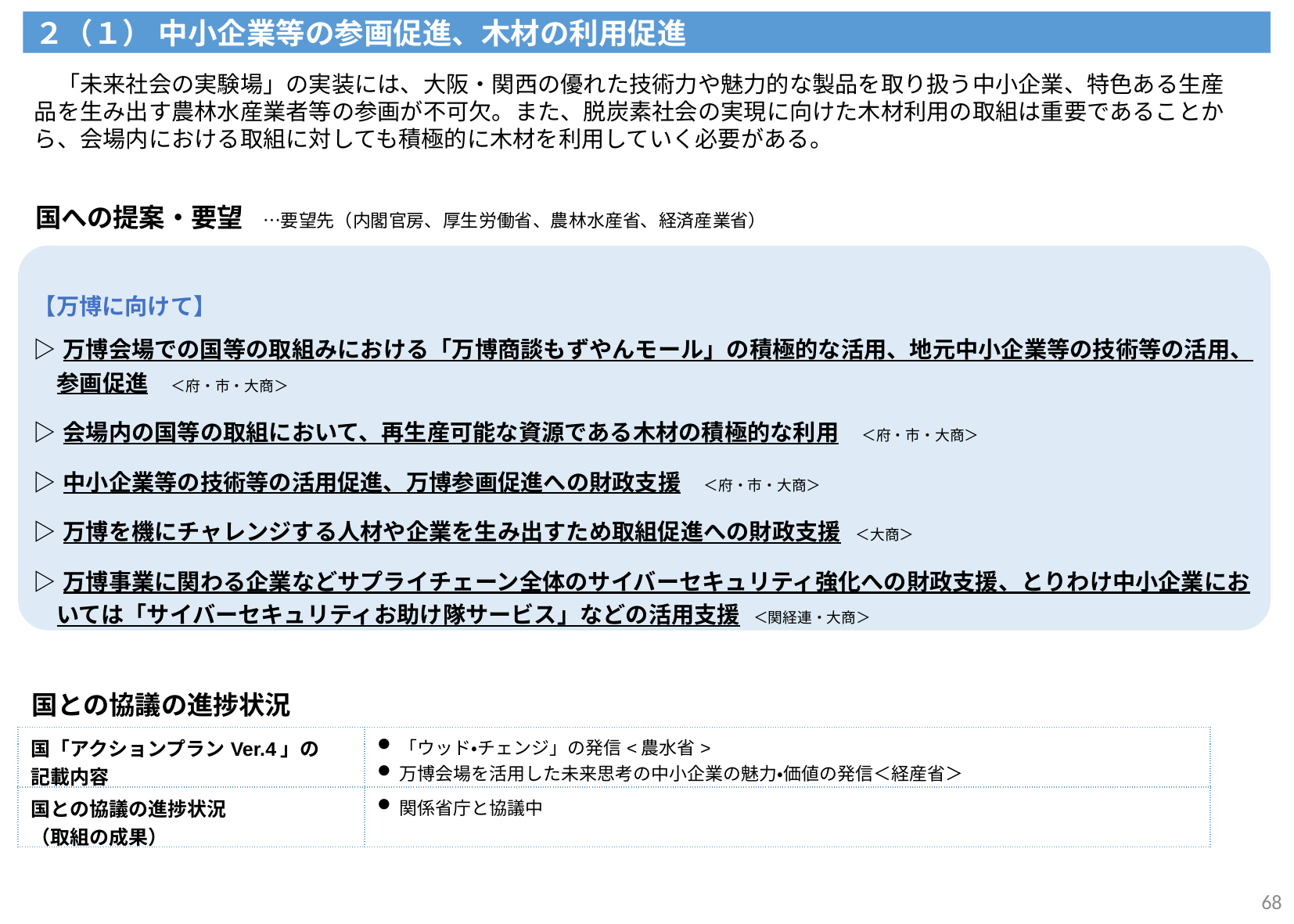

２（１） 中小企業等の参画促進、木材の利用促進
　「未来社会の実験場」の実装には、大阪・関西の優れた技術力や魅力的な製品を取り扱う中小企業、特色ある生産品を生み出す農林水産業者等の参画が不可欠。また、脱炭素社会の実現に向けた木材利用の取組は重要であることから、会場内における取組に対しても積極的に木材を利用していく必要がある。
国への提案・要望　…要望先（内閣官房、厚生労働省、農林水産省、経済産業省）

| 【万博に向けて】 ▷万博会場での国等の取組みにおける「万博商談もずやんモール」の積極的な活用、地元中小企業等の技術等の活用、参画促進　＜府・市・大商＞ ▷会場内の国等の取組において、再生産可能な資源である木材の積極的な利用　＜府・市・大商＞ ▷中小企業等の技術等の活用促進、万博参画促進への財政支援　＜府・市・大商＞ ▷万博を機にチャレンジする人材や企業を生み出すため取組促進への財政支援　＜大商＞ ▷万博事業に関わる企業などサプライチェーン全体のサイバーセキュリティ強化への財政支援、とりわけ中小企業においては「サイバーセキュリティお助け隊サービス」などの活用支援　＜関経連・大商＞ |
| --- |
国との協議の進捗状況
| 国「アクションプランVer.4」の 記載内容 | 「ウッド・チェンジ」の発信<農⽔省> 万博会場を活用した未来思考の中小企業の魅力・価値の発信＜経産省＞ |
| --- | --- |
| 国との協議の進捗状況 （取組の成果） | 関係省庁と協議中 |

68